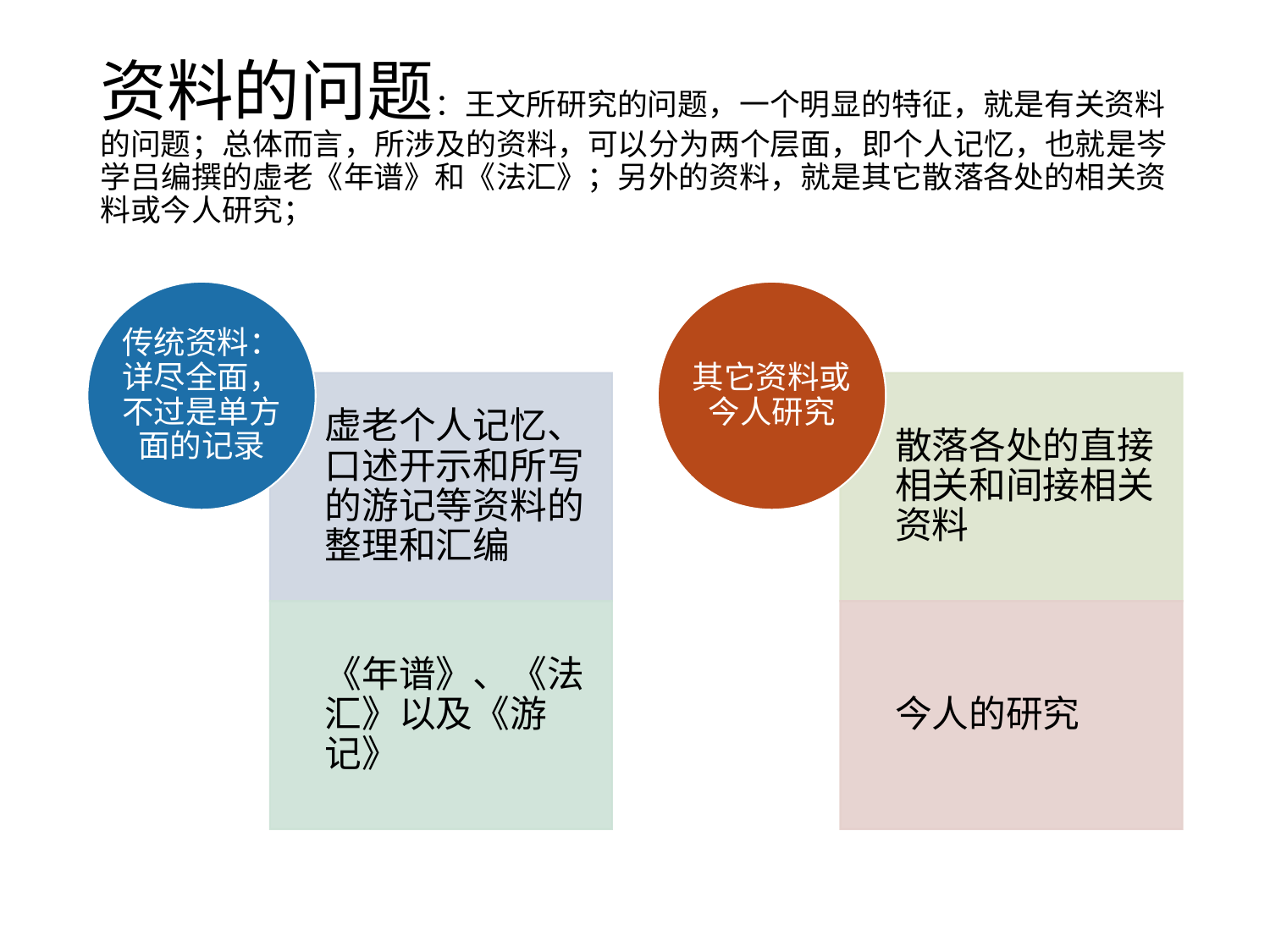

# 资料的问题：王文所研究的问题，一个明显的特征，就是有关资料的问题；总体而言，所涉及的资料，可以分为两个层面，即个人记忆，也就是岑学吕编撰的虚老《年谱》和《法汇》；另外的资料，就是其它散落各处的相关资料或今人研究；
虚老个人记忆、口述开示和所写的游记等资料的整理和汇编
《年谱》、《法汇》以及《游记》
传统资料：详尽全面，不过是单方面的记录
散落各处的直接相关和间接相关资料
今人的研究
其它资料或今人研究